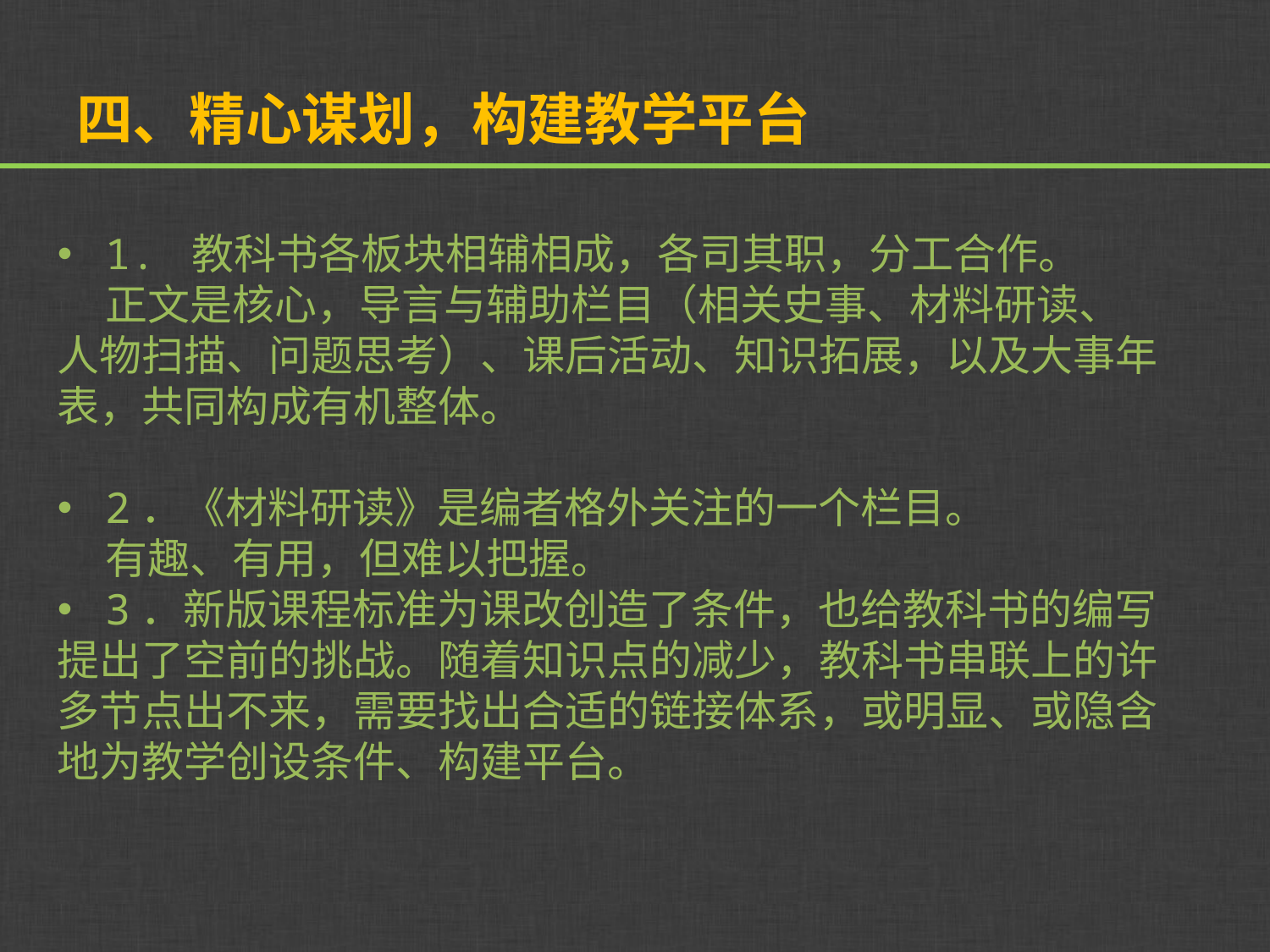

# 四、精心谋划，构建教学平台
1. 教科书各板块相辅相成，各司其职，分工合作。
    正文是核心，导言与辅助栏目（相关史事、材料研读、人物扫描、问题思考）、课后活动、知识拓展，以及大事年表，共同构成有机整体。

2．《材料研读》是编者格外关注的一个栏目。
    有趣、有用，但难以把握。
3．新版课程标准为课改创造了条件，也给教科书的编写
提出了空前的挑战。随着知识点的减少，教科书串联上的许多节点出不来，需要找出合适的链接体系，或明显、或隐含地为教学创设条件、构建平台。